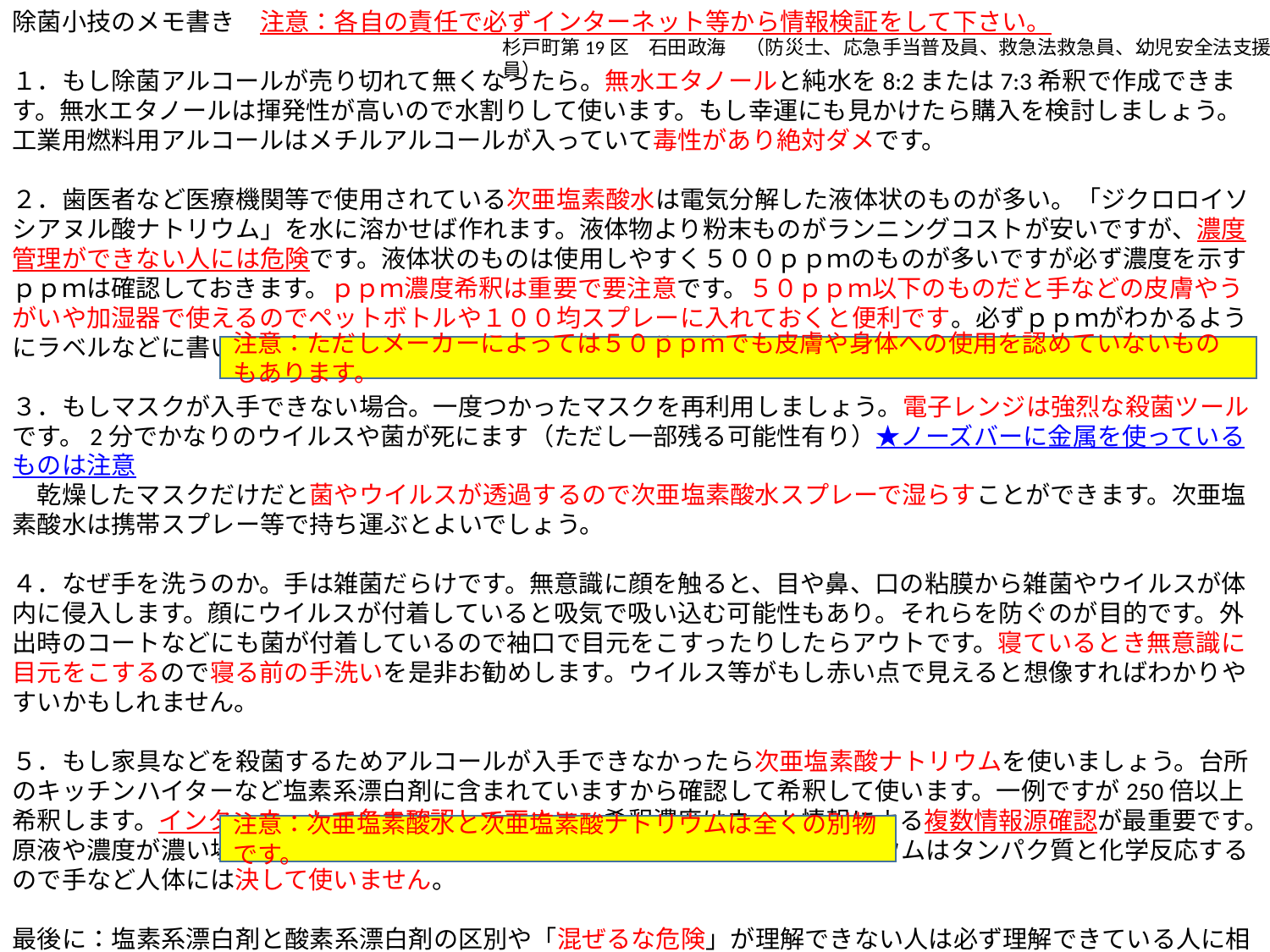

除菌小技のメモ書き　注意：各自の責任で必ずインターネット等から情報検証をして下さい。

１．もし除菌アルコールが売り切れて無くなったら。無水エタノールと純水を8:2または7:3希釈で作成できます。無水エタノールは揮発性が高いので水割りして使います。もし幸運にも見かけたら購入を検討しましょう。工業用燃料用アルコールはメチルアルコールが入っていて毒性があり絶対ダメです。

２．歯医者など医療機関等で使用されている次亜塩素酸水は電気分解した液体状のものが多い。「ジクロロイソシアヌル酸ナトリウム」を水に溶かせば作れます。液体物より粉末ものがランニングコストが安いですが、濃度管理ができない人には危険です。液体状のものは使用しやすく５００ｐｐｍのものが多いですが必ず濃度を示すｐｐｍは確認しておきます。ｐｐｍ濃度希釈は重要で要注意です。５０ｐｐｍ以下のものだと手などの皮膚やうがいや加湿器で使えるのでペットボトルや１００均スプレーに入れておくと便利です。必ずｐｐｍがわかるようにラベルなどに書いておきます。加湿器で室内を除菌する使い方もあります。

３．もしマスクが入手できない場合。一度つかったマスクを再利用しましょう。電子レンジは強烈な殺菌ツールです。2分でかなりのウイルスや菌が死にます（ただし一部残る可能性有り）★ノーズバーに金属を使っているものは注意
　乾燥したマスクだけだと菌やウイルスが透過するので次亜塩素酸水スプレーで湿らすことができます。次亜塩素酸水は携帯スプレー等で持ち運ぶとよいでしょう。

４．なぜ手を洗うのか。手は雑菌だらけです。無意識に顔を触ると、目や鼻、口の粘膜から雑菌やウイルスが体内に侵入します。顔にウイルスが付着していると吸気で吸い込む可能性もあり。それらを防ぐのが目的です。外出時のコートなどにも菌が付着しているので袖口で目元をこすったりしたらアウトです。寝ているとき無意識に目元をこするので寝る前の手洗いを是非お勧めします。ウイルス等がもし赤い点で見えると想像すればわかりやすいかもしれません。

５．もし家具などを殺菌するためアルコールが入手できなかったら次亜塩素酸ナトリウムを使いましょう。台所のキッチンハイターなど塩素系漂白剤に含まれていますから確認して希釈して使います。一例ですが250倍以上希釈します。インターネットで各自確認して下さい。希釈濃度はネット情報による複数情報源確認が最重要です。原液や濃度が濃い場合は手袋と防護メガネを強く勧めます。次亜塩素酸ナトリウムはタンパク質と化学反応するので手など人体には決して使いません。

最後に：塩素系漂白剤と酸素系漂白剤の区別や「混ぜるな危険」が理解できない人は必ず理解できている人に相談してください。
杉戸町第19区　石田政海　（防災士、応急手当普及員、救急法救急員、幼児安全法支援員）

注意：ただしメーカーによっては５０ｐｐｍでも皮膚や身体への使用を認めていないものもあります。
注意：次亜塩素酸水と次亜塩素酸ナトリウムは全くの別物です。